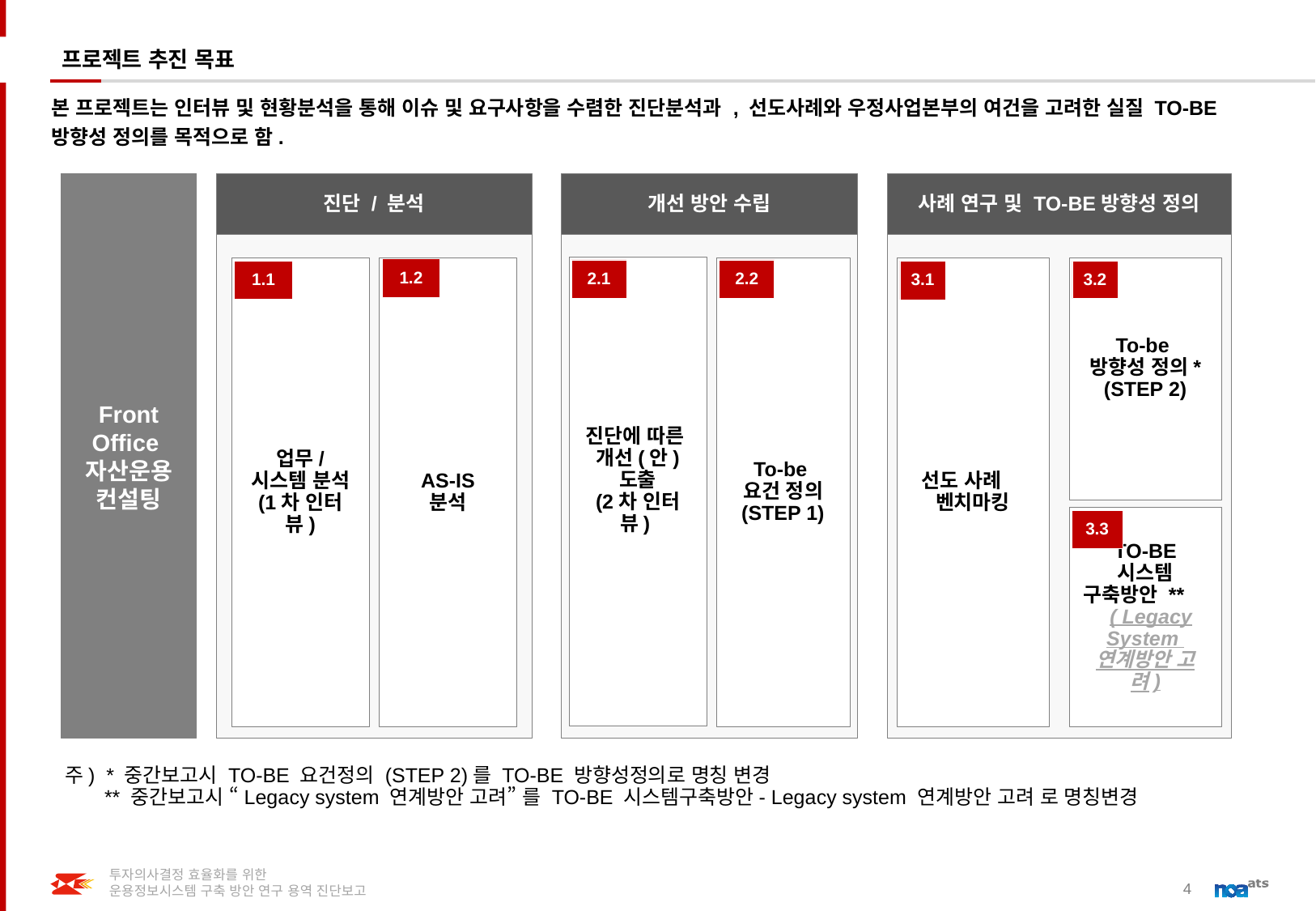

# 프로젝트 추진 목표
본 프로젝트는 인터뷰 및 현황분석을 통해 이슈 및 요구사항을 수렴한 진단분석과 , 선도사례와 우정사업본부의 여건을 고려한 실질 TO-BE 방향성 정의를 목적으로 함.
Front Office
자산운용 컨설팅
진단 / 분석

업무/
시스템 분석
(1차 인터뷰)
AS-IS
분석
1.2
1.1
개선 방안 수립

진단에 따른
개선(안)
도출
(2차 인터뷰)

To-be
요건 정의
(STEP 1)
2.1
2.2
사례 연구 및 TO-BE방향성 정의

선도 사례     벤치마킹
3.1
To-be
방향성 정의*
(STEP 2)

3.2
TO-BE 시스템 구축방안 **       ( Legacy System
연계방안 고려)
3.3
주)  * 중간보고시 TO-BE 요건정의 (STEP 2)를 TO-BE 방향성정의로 명칭 변경
       ** 중간보고시 “Legacy system 연계방안 고려” 를 TO-BE 시스템구축방안- Legacy system 연계방안 고려 로 명칭변경